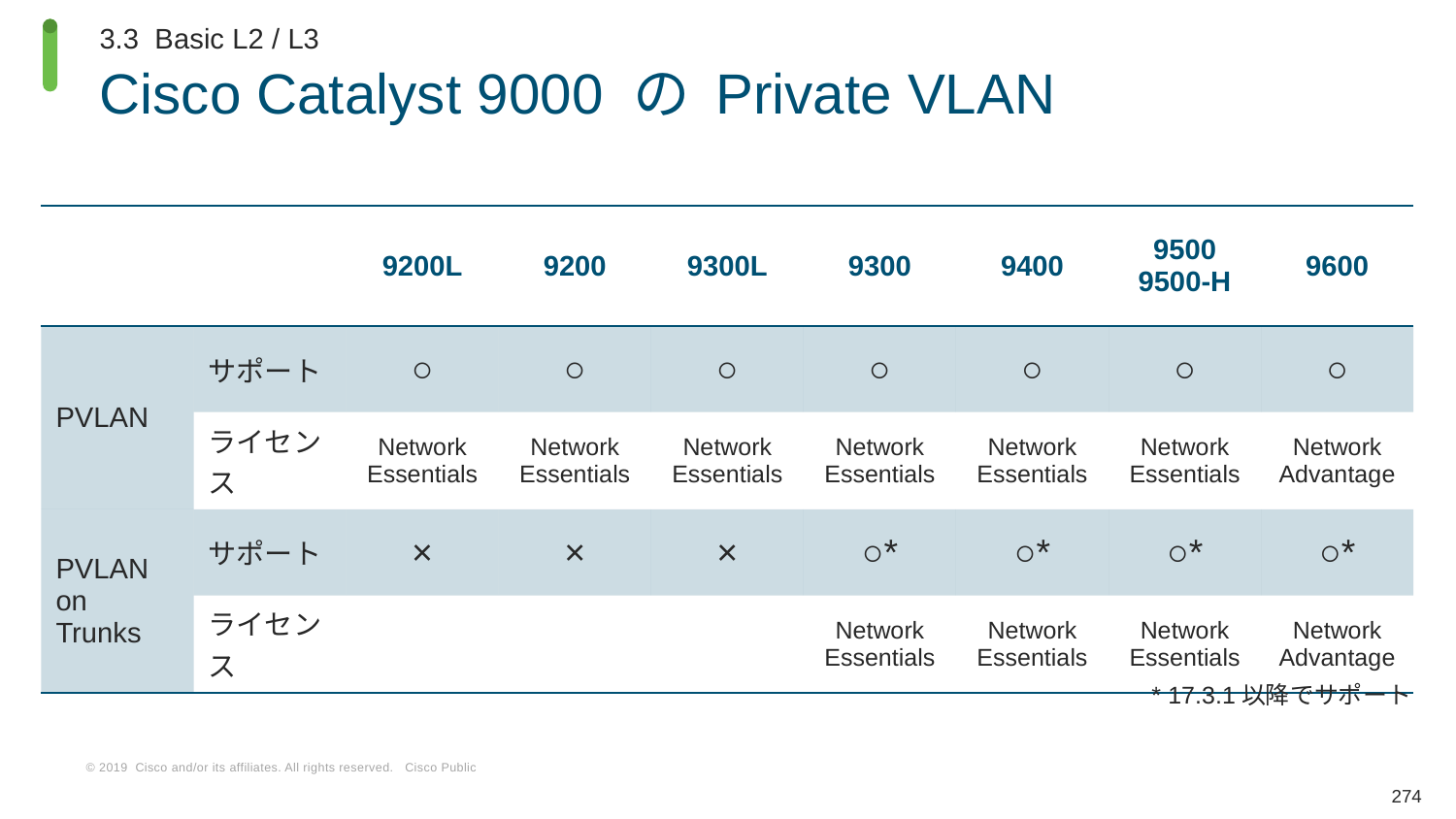

3.3  Basic L2 / L3
# Cisco Catalyst 9000 の Private VLAN
|  |  | 9200L | 9200 | 9300L | 9300 | 9400 | 9500 9500-H | 9600 |
| --- | --- | --- | --- | --- | --- | --- | --- | --- |
| PVLAN | サポート | ○ | ○ | ○ | ○ | ○ | ○ | ○ |
|  | ライセンス | Network Essentials | Network Essentials | Network Essentials | Network Essentials | Network Essentials | Network Essentials | Network Advantage |
| PVLAN on Trunks | サポート | × | × | × | ○\* | ○\* | ○\* | ○\* |
|  | ライセンス |  |  |  | Network Essentials | Network Essentials | Network Essentials | Network Advantage |
* 17.3.1以降でサポート
274